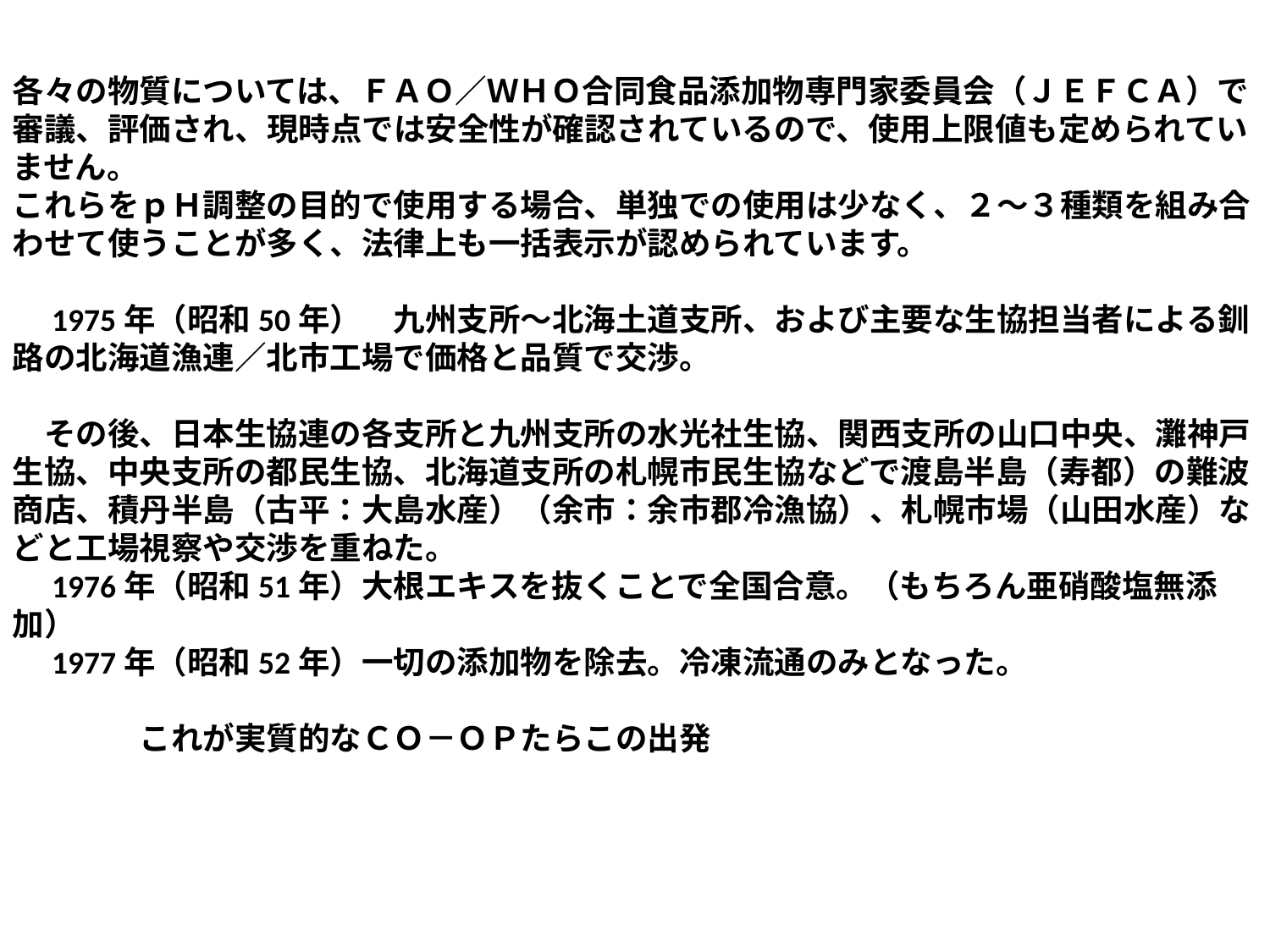

各々の物質については、ＦＡＯ／ＷＨＯ合同食品添加物専門家委員会（ＪＥＦＣＡ）で審議、評価され、現時点では安全性が確認されているので、使用上限値も定められていません。
これらをｐＨ調整の目的で使用する場合、単独での使用は少なく、２～３種類を組み合わせて使うことが多く、法律上も一括表示が認められています。

　1975年（昭和50年）　九州支所～北海土道支所、および主要な生協担当者による釧路の北海道漁連／北市工場で価格と品質で交渉。

　その後、日本生協連の各支所と九州支所の水光社生協、関西支所の山口中央、灘神戸生協、中央支所の都民生協、北海道支所の札幌市民生協などで渡島半島（寿都）の難波商店、積丹半島（古平：大島水産）（余市：余市郡冷漁協）、札幌市場（山田水産）などと工場視察や交渉を重ねた。
　1976年（昭和51年）大根エキスを抜くことで全国合意。（もちろん亜硝酸塩無添加）
　1977年（昭和52年）一切の添加物を除去。冷凍流通のみとなった。

　　　　これが実質的なＣＯ－ＯＰたらこの出発